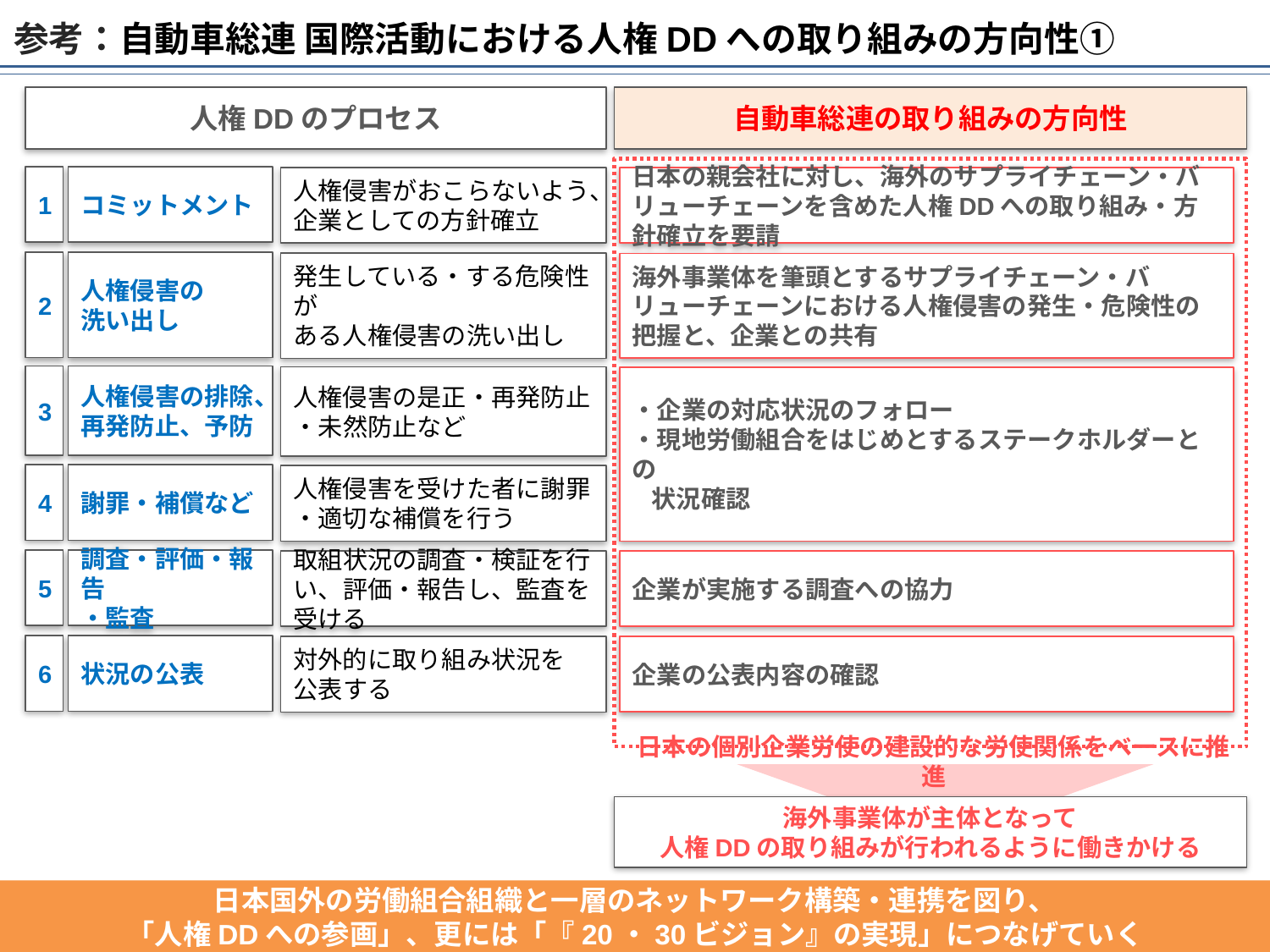

20・30ビジョン実現活動への人権DDの反映イメージ
参考：自動車総連 国際活動における人権DDへの取り組みの方向性①
人権DDのプロセス
自動車総連の取り組みの方向性

1
コミットメント
人権侵害がおこらないよう、
企業としての方針確立
日本の親会社に対し、海外のサプライチェーン・バリューチェーンを含めた人権DDへの取り組み・方針確立を要請
2
人権侵害の
洗い出し
発生している・する危険性が
ある人権侵害の洗い出し
海外事業体を筆頭とするサプライチェーン・バリューチェーンにおける人権侵害の発生・危険性の把握と、企業との共有
3
人権侵害の排除、
再発防止、予防
人権侵害の是正・再発防止
・未然防止など
・企業の対応状況のフォロー
・現地労働組合をはじめとするステークホルダーとの
　状況確認
4
謝罪・補償など
人権侵害を受けた者に謝罪
・適切な補償を行う
5
調査・評価・報告
・監査
取組状況の調査・検証を行い、評価・報告し、監査を受ける
企業が実施する調査への協力
6
状況の公表
対外的に取り組み状況を
公表する
企業の公表内容の確認
日本の個別企業労使の建設的な労使関係をベースに推進

海外事業体が主体となって
人権DDの取り組みが行われるように働きかける
日本国外の労働組合組織と一層のネットワーク構築・連携を図り、
「人権DDへの参画」、更には「『20・30ビジョン』の実現」につなげていく